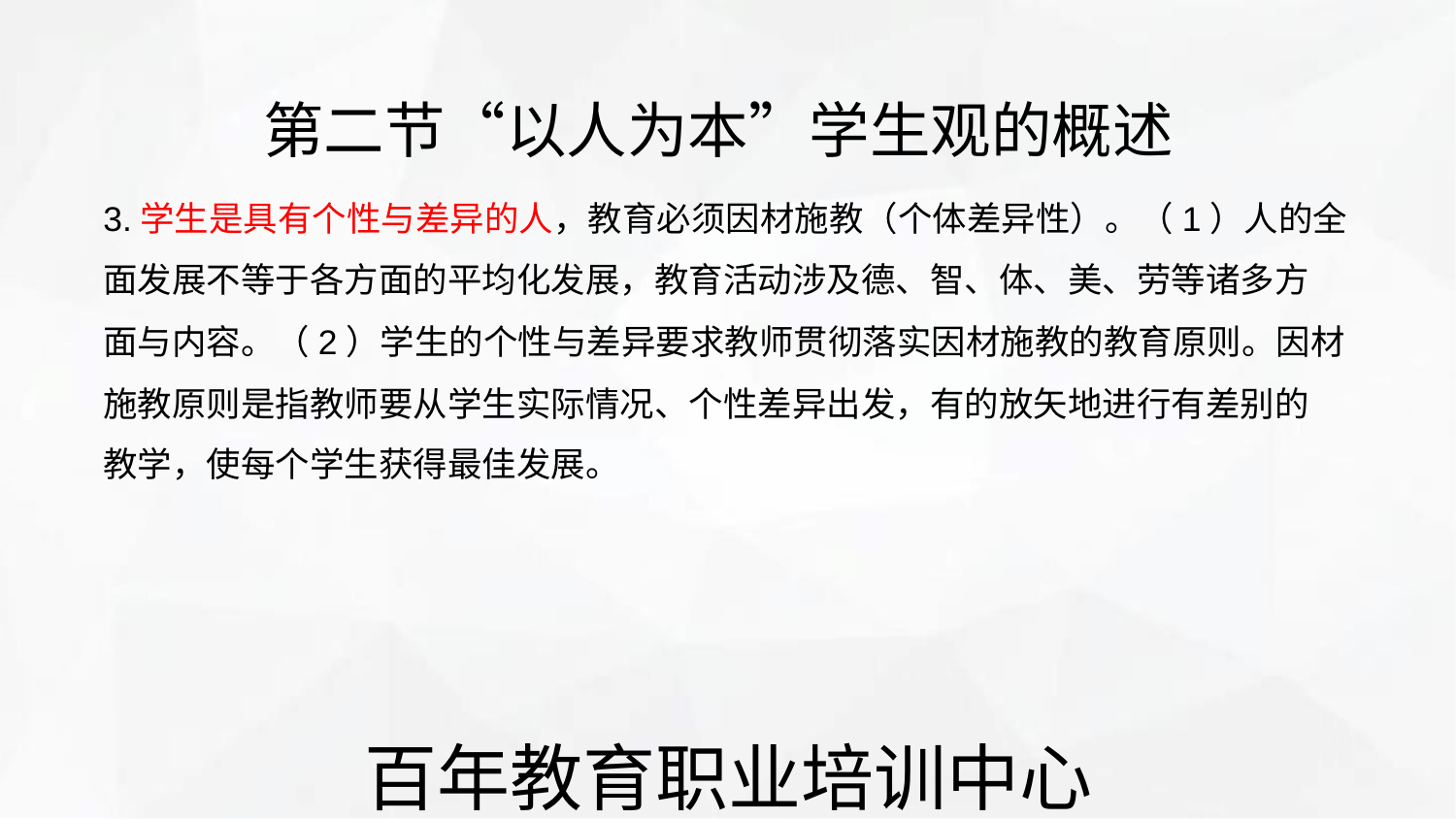

第二节“以人为本”学生观的概述
3.学生是具有个性与差异的人，教育必须因材施教（个体差异性）。（1）人的全
面发展不等于各方面的平均化发展，教育活动涉及德、智、体、美、劳等诸多方
面与内容。（2）学生的个性与差异要求教师贯彻落实因材施教的教育原则。因材
施教原则是指教师要从学生实际情况、个性差异出发，有的放矢地进行有差别的
教学，使每个学生获得最佳发展。
百年教育职业培训中心